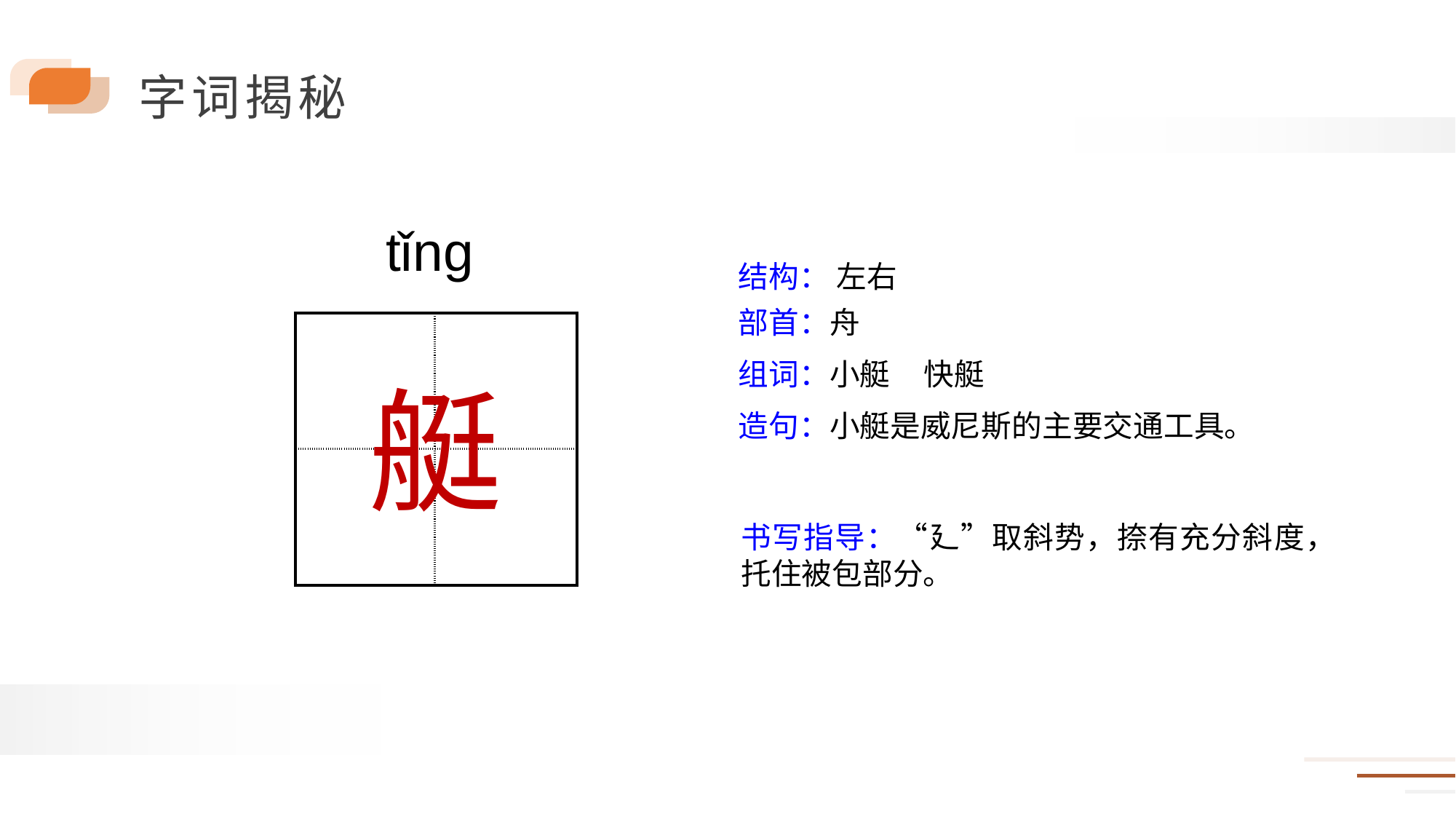

tǐng
结构： 左右
部首：舟
|  |  |
| --- | --- |
|  |  |
组词：小艇     快艇
艇
造句：小艇是威尼斯的主要交通工具。

书写指导：“廴”取斜势，捺有充分斜度，托住被包部分。